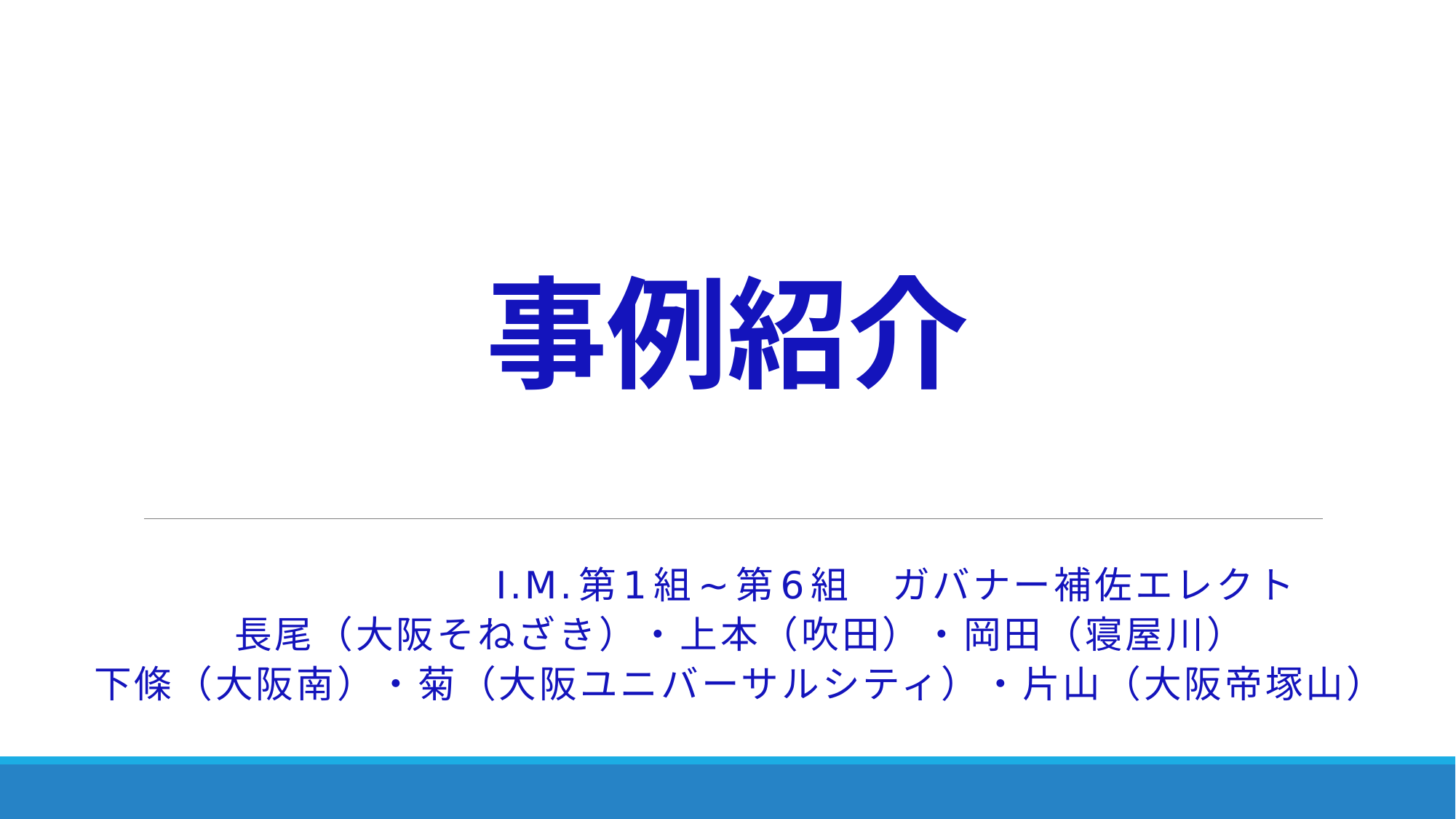

# 事例紹介

　　　　　　　　　　I.M.第1組~第6組　ガバナー補佐エレクト
長尾（大阪そねざき）・上本（吹田）・岡田（寝屋川）
下條（大阪南）・菊（大阪ユニバーサルシティ）・片山（大阪帝塚山）